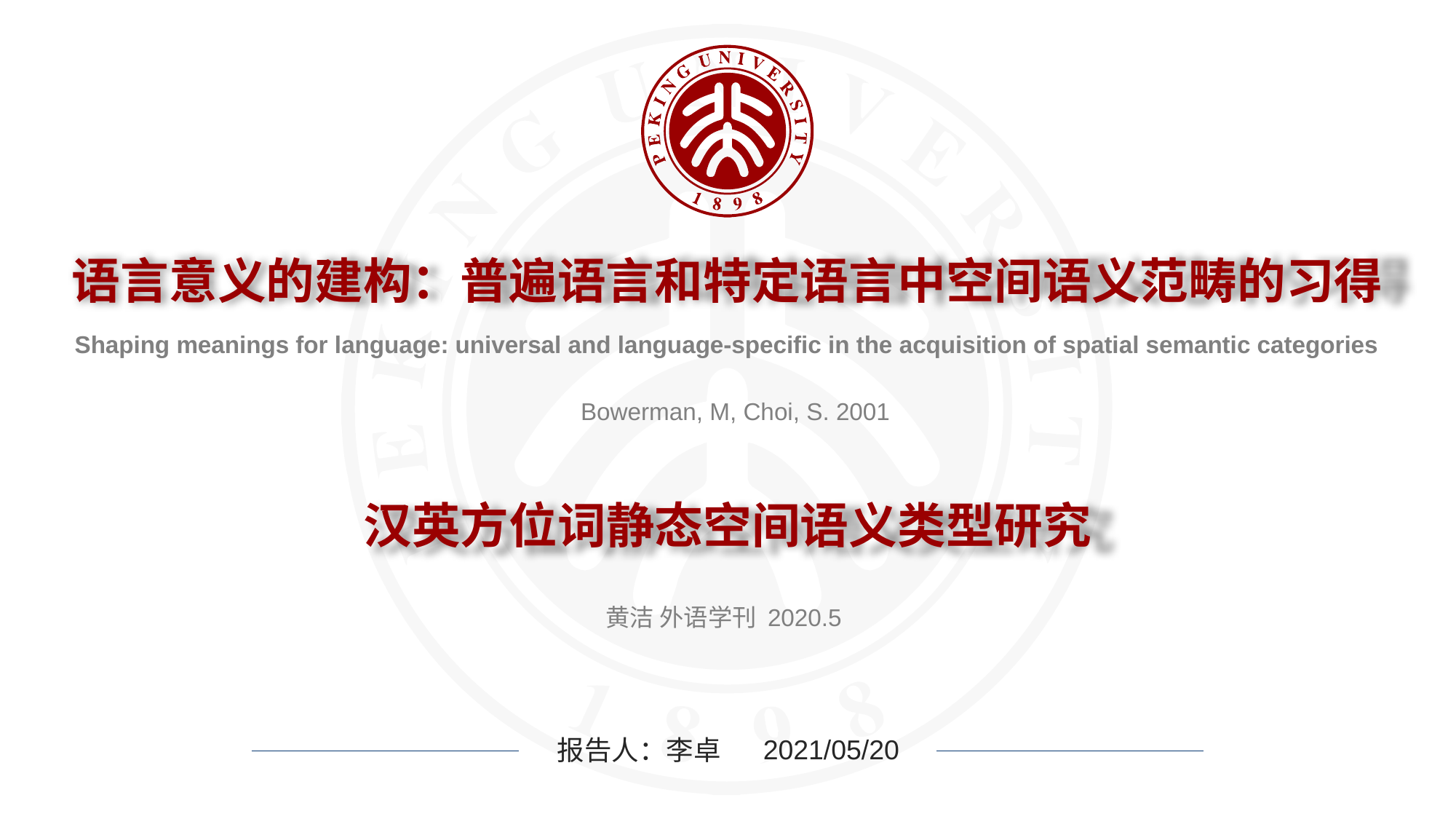

语言意义的建构：普遍语言和特定语言中空间语义范畴的习得

汉英方位词静态空间语义类型研究
Shaping meanings for language: universal and language-specific in the acquisition of spatial semantic categories
Bowerman, M, Choi, S. 2001
黄洁 外语学刊 2020.5
2021/05/20
报告人：李卓